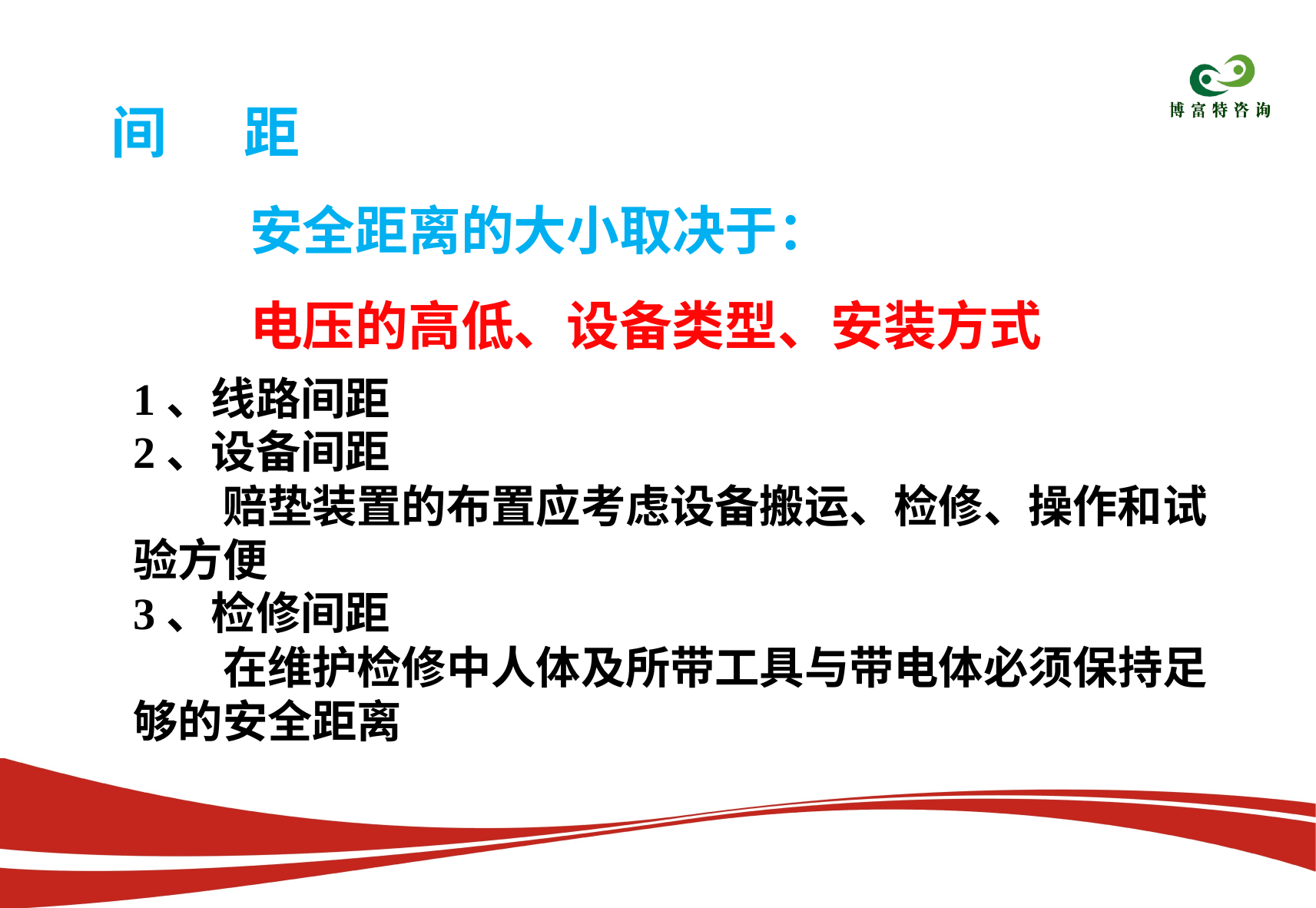

23
间      距
　　安全距离的大小取决于：
　　电压的高低、设备类型、安装方式
1、线路间距
2、设备间距
　　赔垫装置的布置应考虑设备搬运、检修、操作和试验方便
3、检修间距
　　在维护检修中人体及所带工具与带电体必须保持足够的安全距离